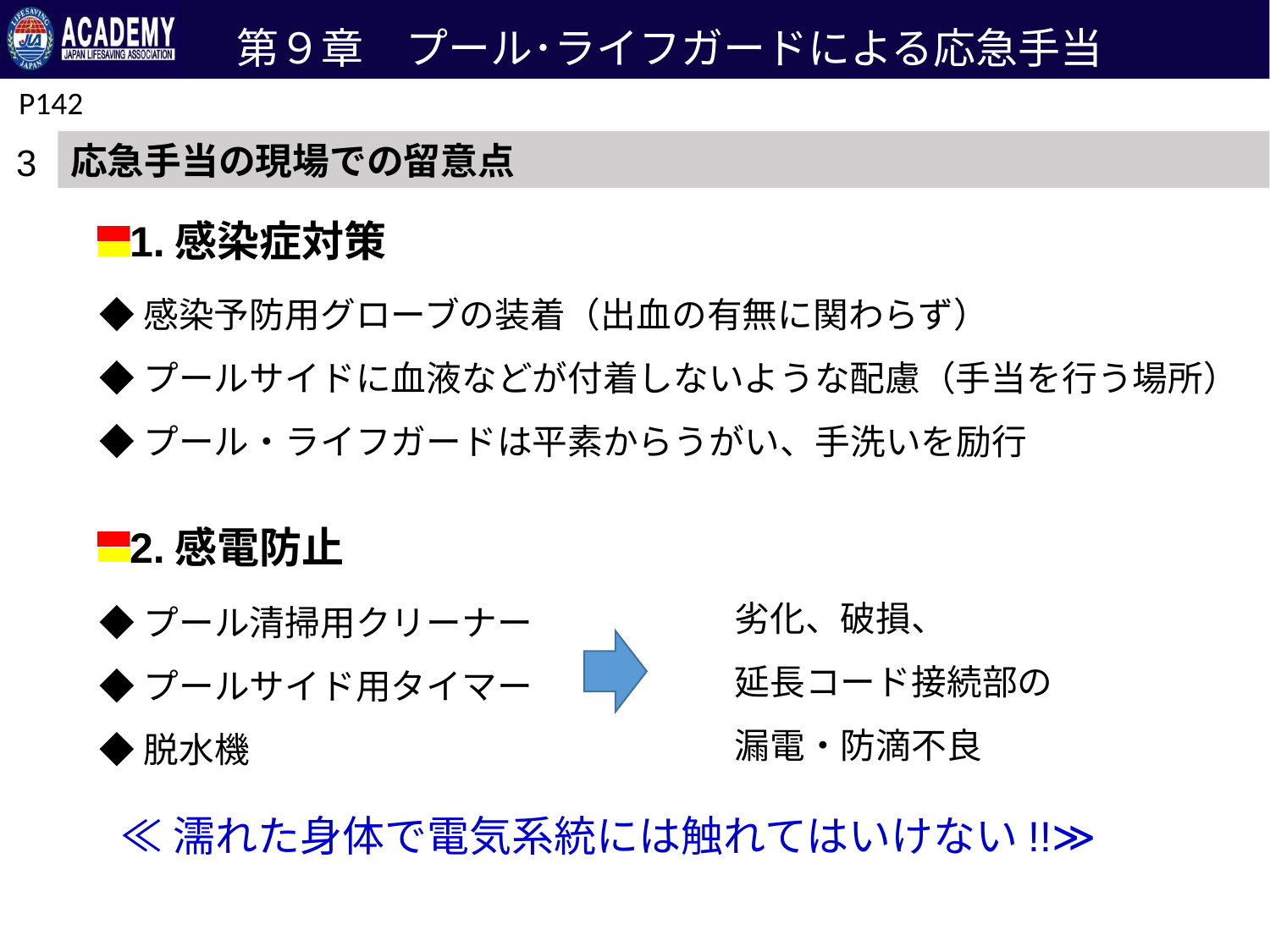

第９章　プール･ライフガードによる応急手当
P142
応急手当の現場での留意点
3
1.感染症対策
◆感染予防用グローブの装着（出血の有無に関わらず）
◆プールサイドに血液などが付着しないような配慮（手当を行う場所）
◆プール・ライフガードは平素からうがい、手洗いを励行
2.感電防止
劣化、破損、
延長コード接続部の
漏電・防滴不良
◆プール清掃用クリーナー
◆プールサイド用タイマー
◆脱水機

≪濡れた身体で電気系統には触れてはいけない!!≫